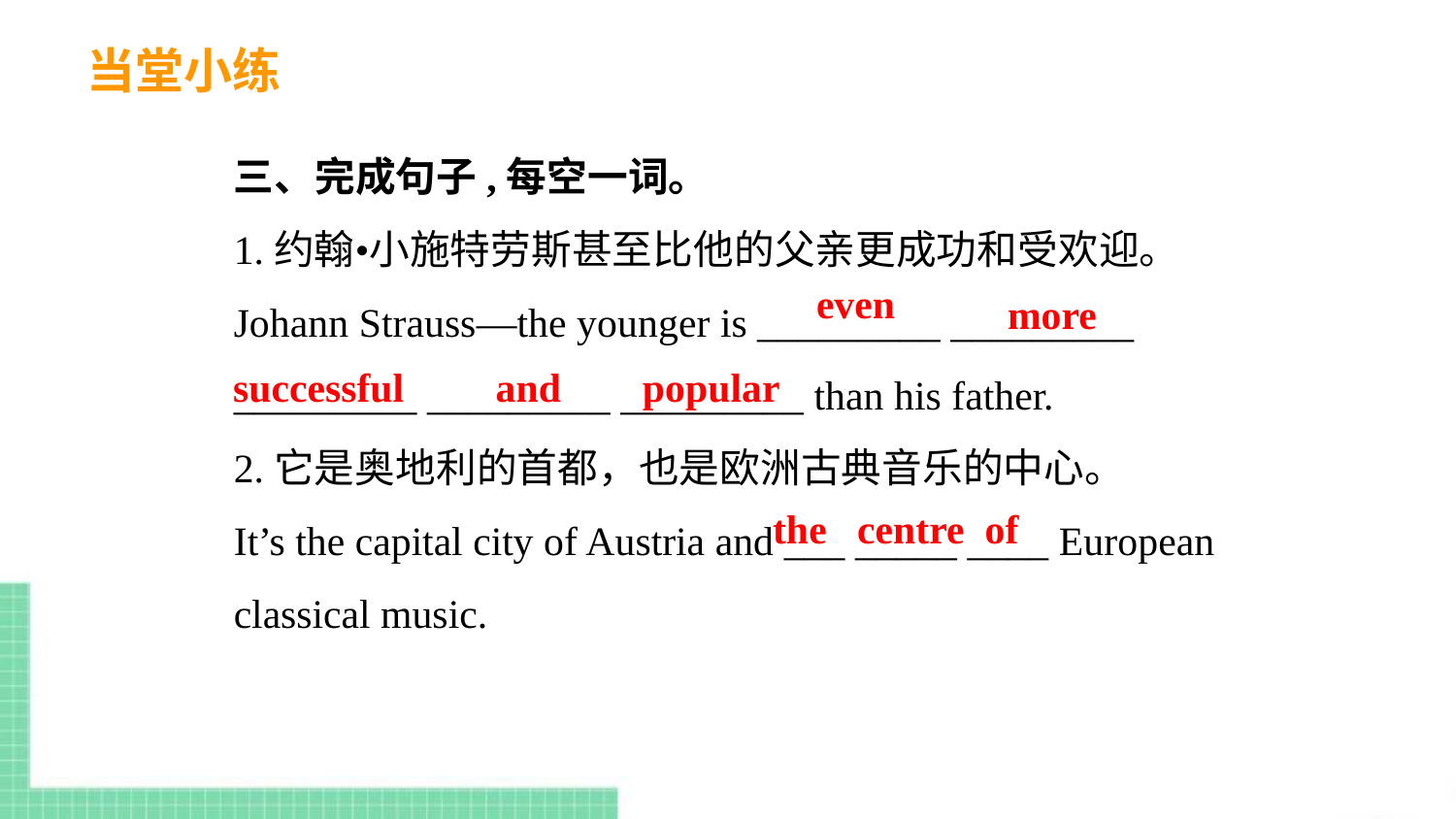

当堂小练
三、完成句子,每空一词。
1.约翰•小施特劳斯甚至比他的父亲更成功和受欢迎。
Johann Strauss—the younger is _________ _________ _________ _________ _________ than his father.
2.它是奥地利的首都，也是欧洲古典音乐的中心。
It’s the capital city of Austria and ___ _____ ____ European classical music.
                                                                             more
 successful         and        popular
even
the   centre  of